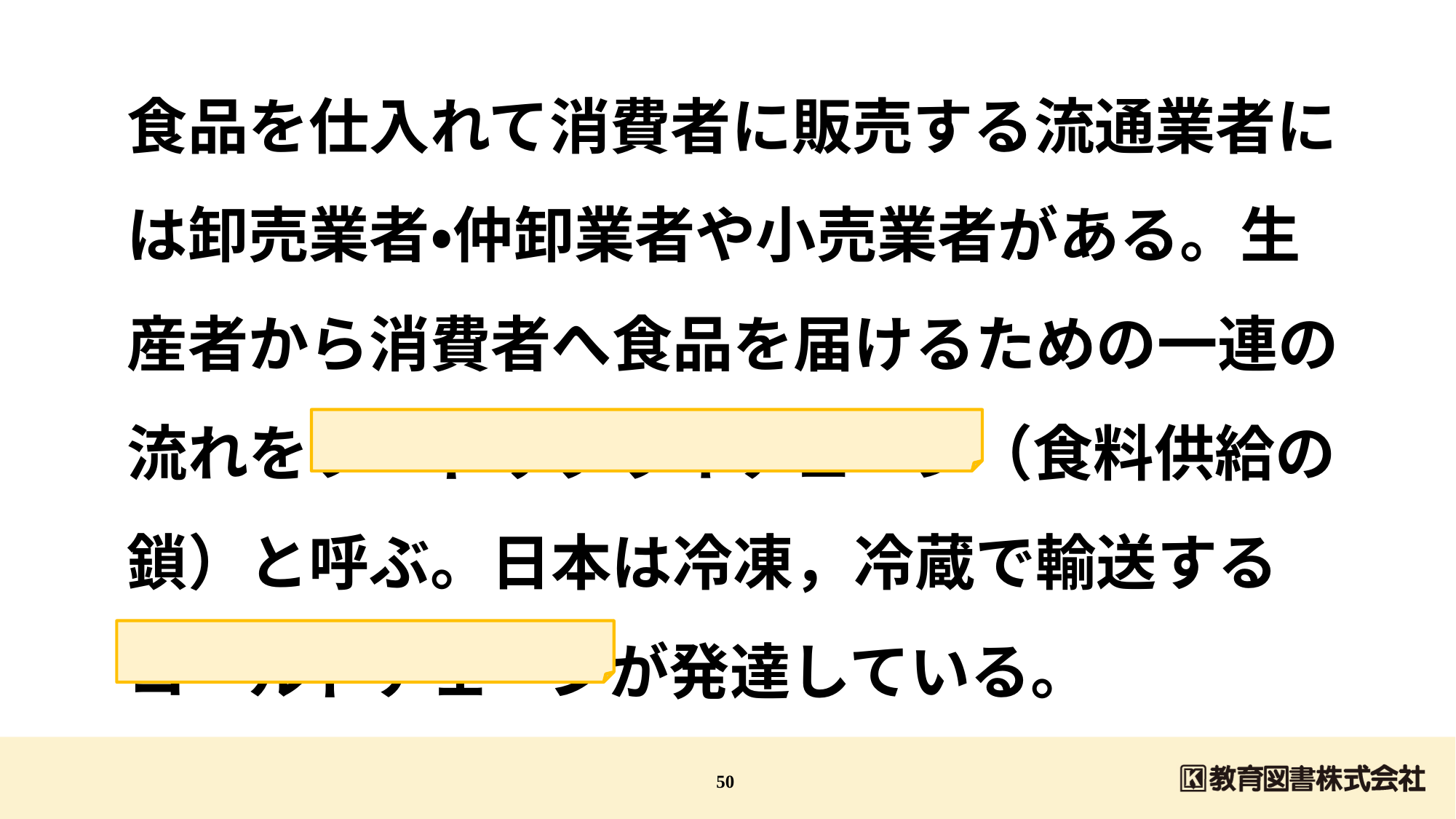

食品を仕入れて消費者に販売する流通業者には卸売業者・仲卸業者や小売業者がある。生産者から消費者へ食品を届けるための一連の流れをフードサプライチェーン（食料供給の鎖）と呼ぶ。日本は冷凍，冷蔵で輸送するコールドチェーンが発達している。

50